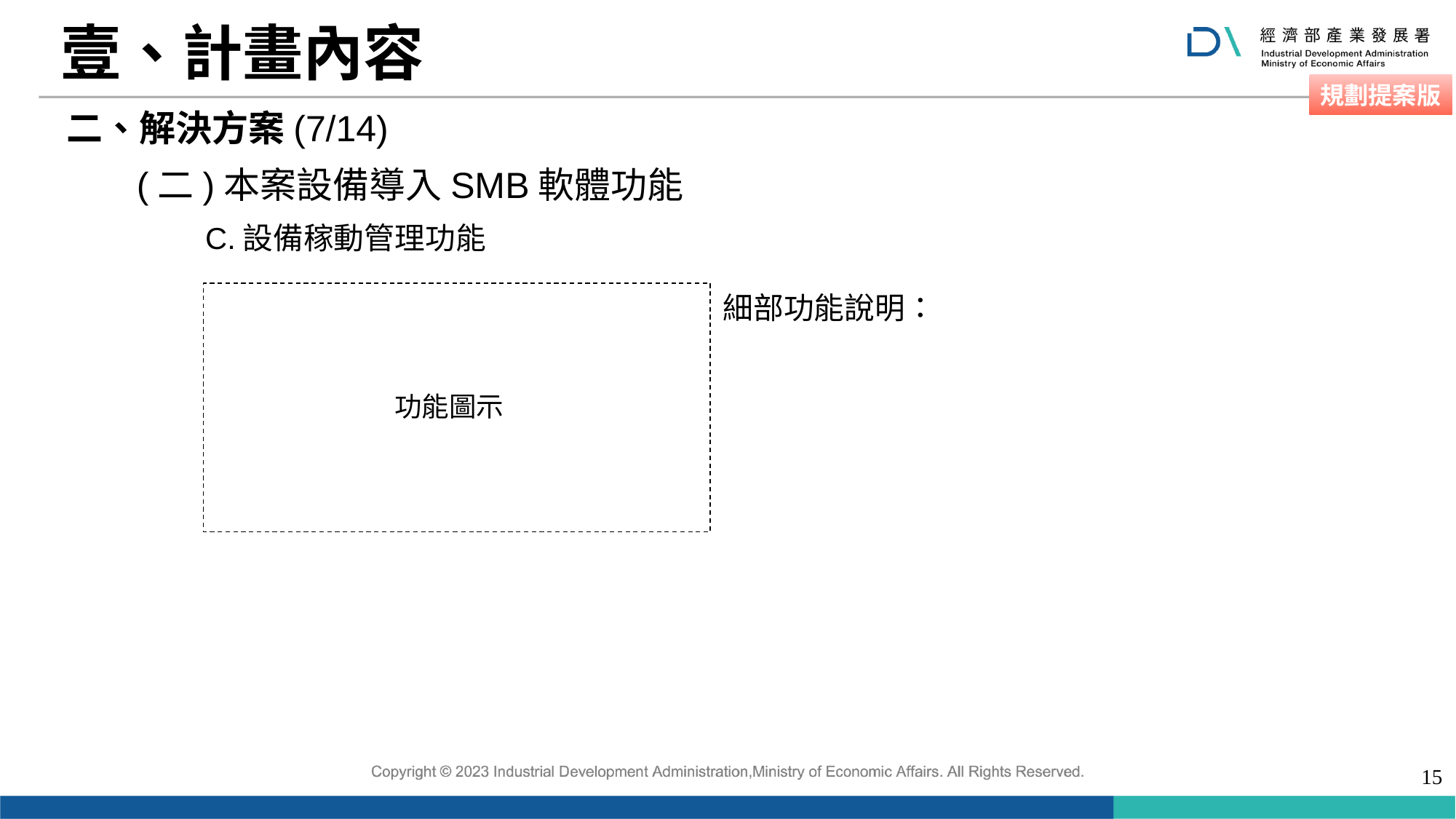

# 壹、計畫內容
 二、解決方案(7/14)
(二)本案設備導入SMB軟體功能
 C.設備稼動管理功能

功能圖示
細部功能說明：
15